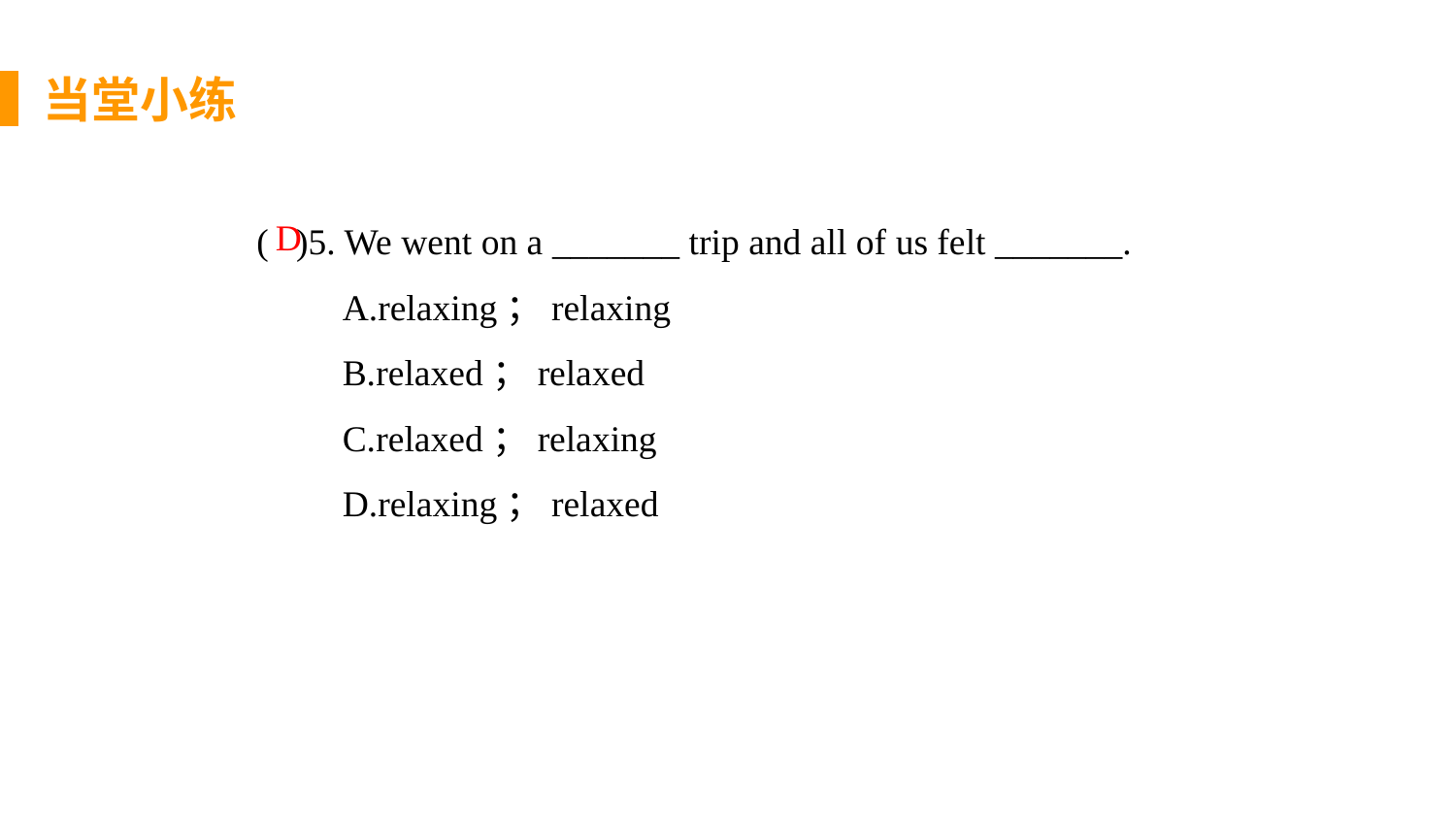

当堂小练

(   )5. We went on a _______ trip and all of us felt _______.
A.relaxing；relaxing
B.relaxed；relaxed
C.relaxed；relaxing
D.relaxing；relaxed
D